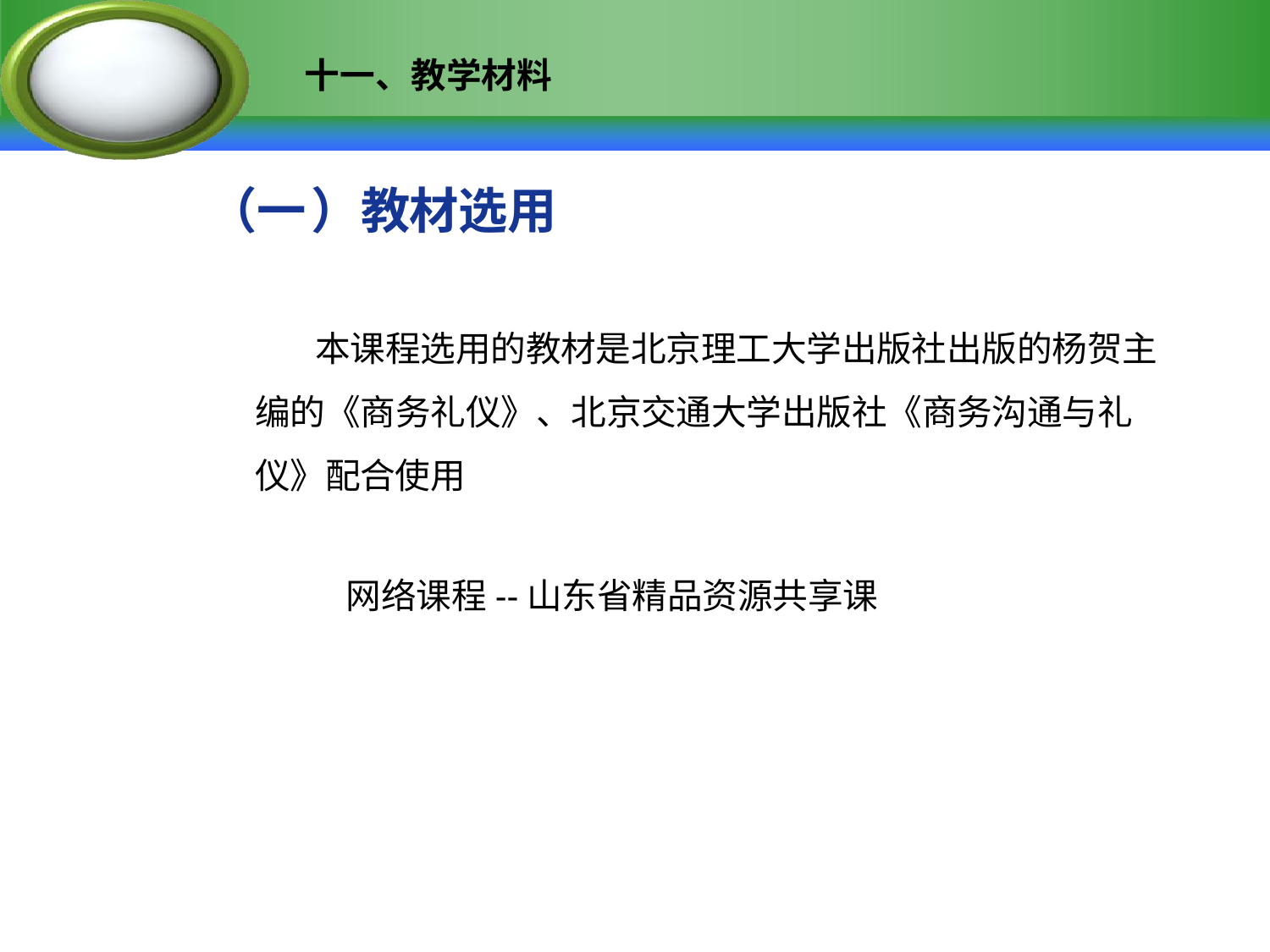

# 十一、教学材料
（一）教材选用

本课程选用的教材是北京理工大学出版社出版的杨贺主编的《商务礼仪》、北京交通大学出版社《商务沟通与礼仪》配合使用

网络课程--山东省精品资源共享课